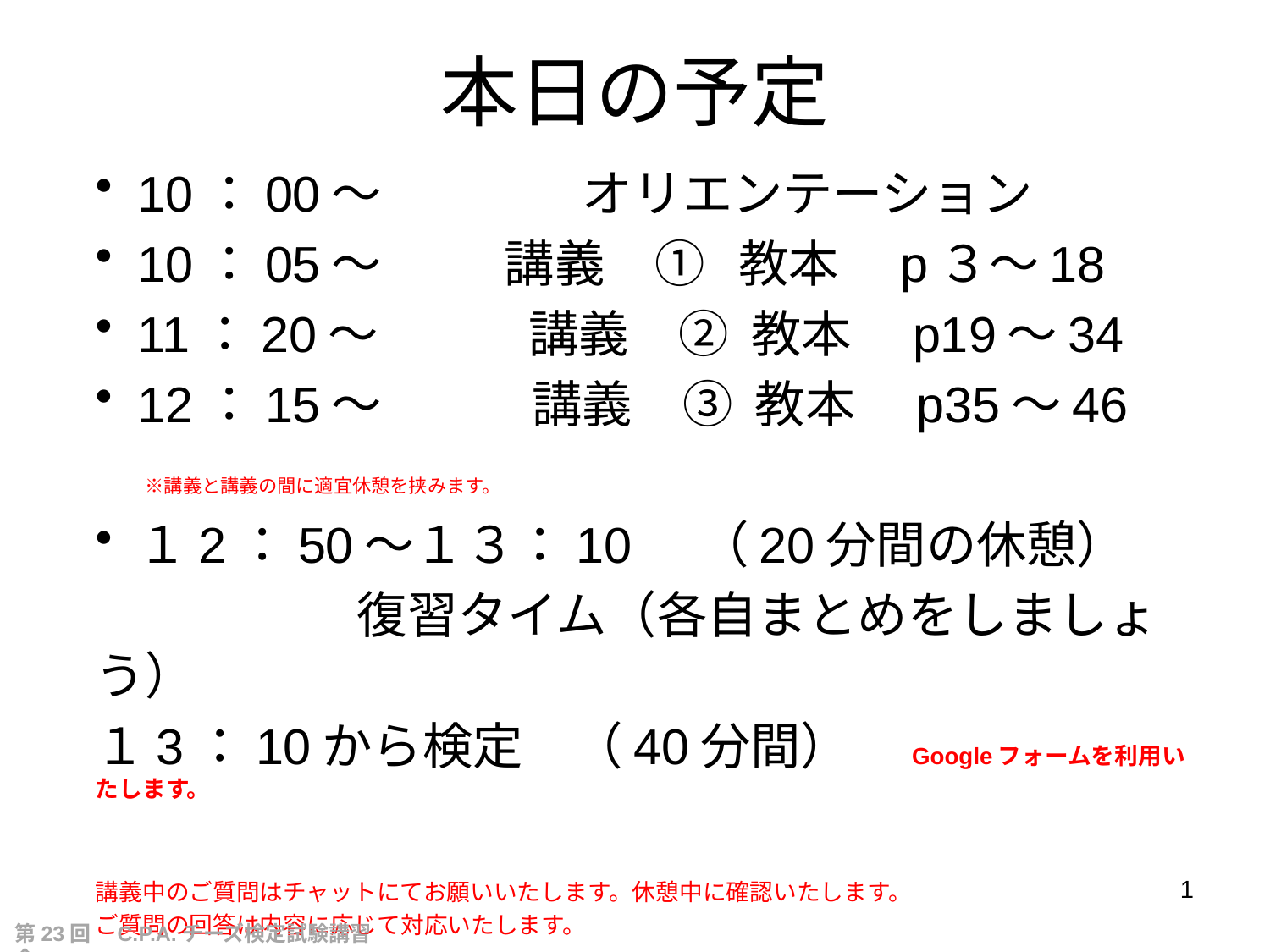

# 本日の予定
10：00〜　　　　オリエンテーション
10：05〜　　  講義　①   教本　p３〜18
11：20〜　　　講義　②  教本　p19〜34
12：15〜　　　講義　③  教本　p35〜46
　※講義と講義の間に適宜休憩を挟みます。
１2：50〜１３：10    （20分間の休憩）
　　　　　 復習タイム（各自まとめをしましょう）
１3：10から検定　（40分間）　Googleフォームを利用いたします。

講義中のご質問はチャットにてお願いいたします。休憩中に確認いたします。
ご質問の回答は内容に応じて対応いたします。
1
第23回　C.P.A.チーズ検定試験講習会